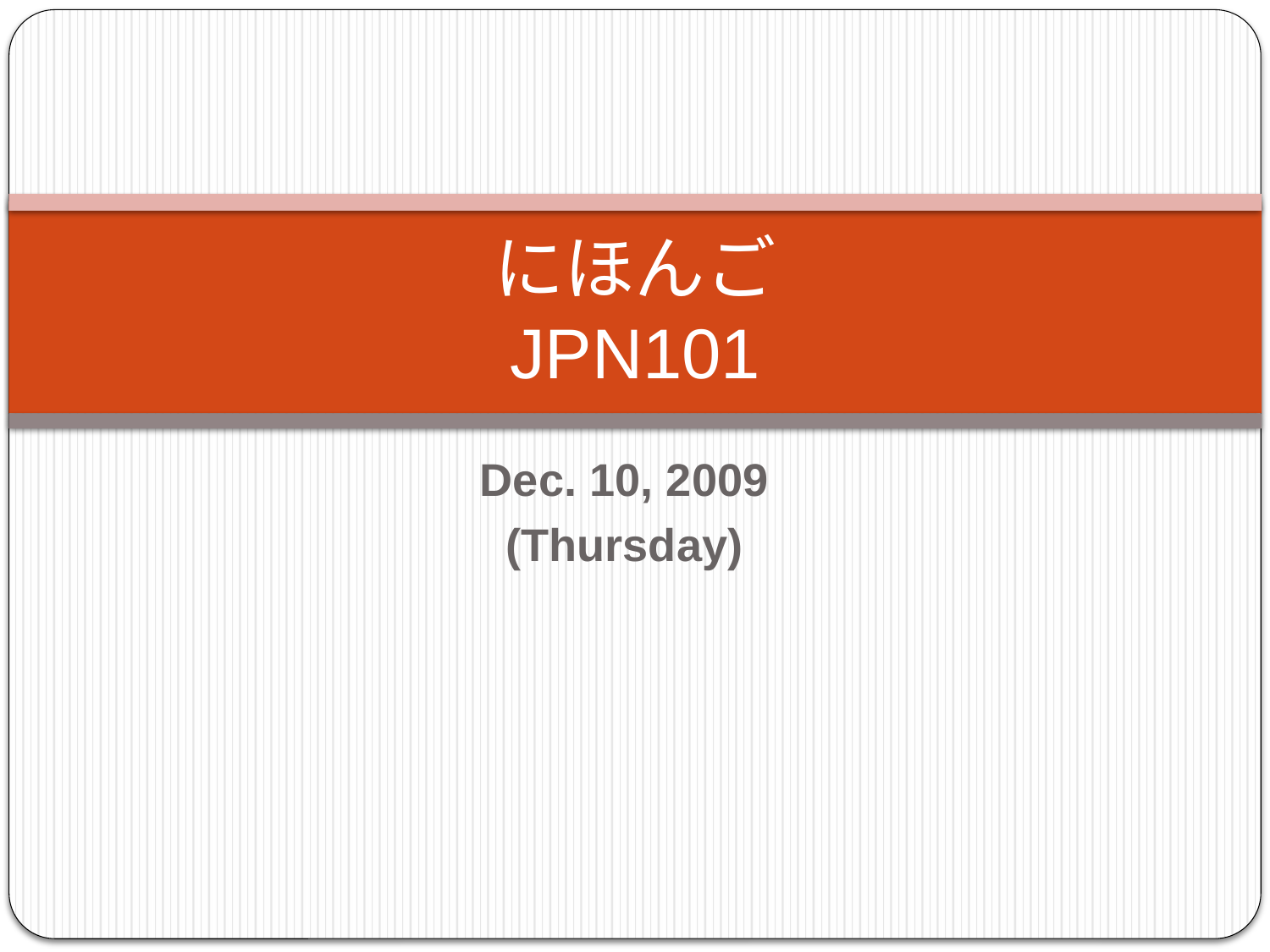

# にほんご JPN101
Dec. 10, 2009
(Thursday)